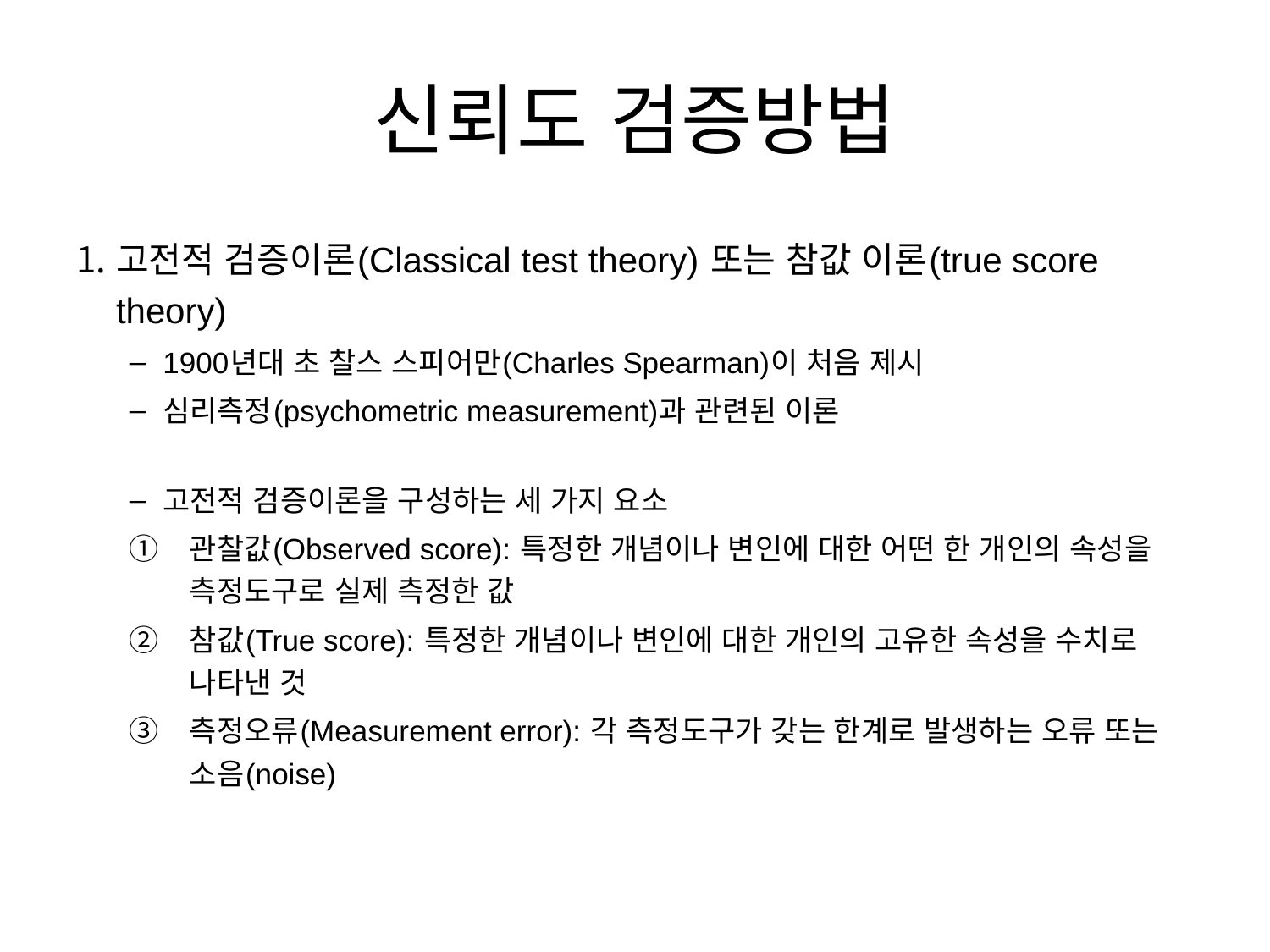

# 신뢰도 검증방법
고전적 검증이론(Classical test theory) 또는 참값 이론(true score theory)
1900년대 초 찰스 스피어만(Charles Spearman)이 처음 제시
심리측정(psychometric measurement)과 관련된 이론

고전적 검증이론을 구성하는 세 가지 요소
관찰값(Observed score): 특정한 개념이나 변인에 대한 어떤 한 개인의 속성을 측정도구로 실제 측정한 값
참값(True score): 특정한 개념이나 변인에 대한 개인의 고유한 속성을 수치로 나타낸 것
측정오류(Measurement error): 각 측정도구가 갖는 한계로 발생하는 오류 또는 소음(noise)